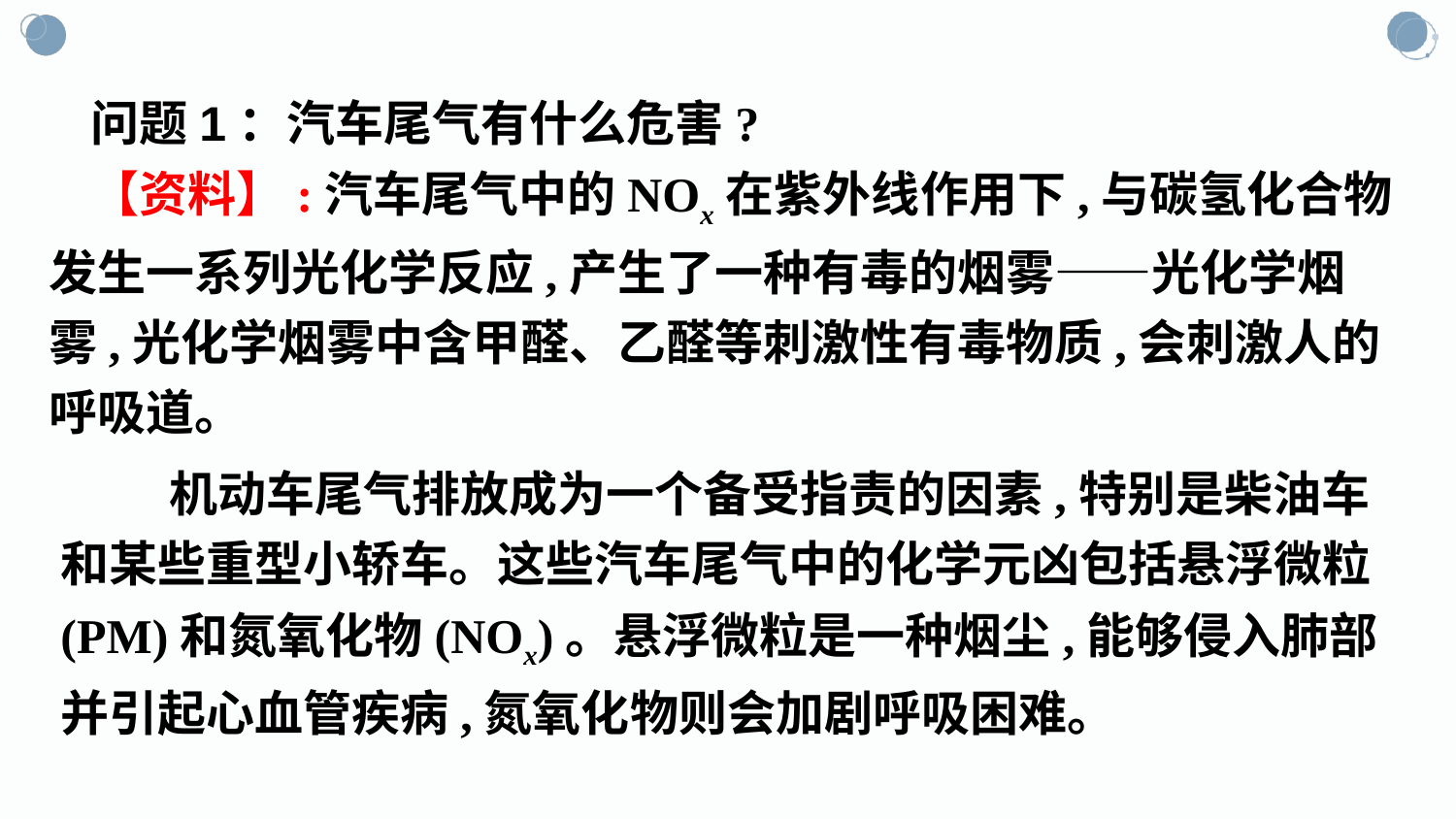

问题1：汽车尾气有什么危害?
【资料】:汽车尾气中的NOx在紫外线作用下,与碳氢化合物发生一系列光化学反应,产生了一种有毒的烟雾——光化学烟雾,光化学烟雾中含甲醛、乙醛等刺激性有毒物质,会刺激人的呼吸道。
     机动车尾气排放成为一个备受指责的因素,特别是柴油车和某些重型小轿车。这些汽车尾气中的化学元凶包括悬浮微粒(PM)和氮氧化物(NOx)。悬浮微粒是一种烟尘,能够侵入肺部并引起心血管疾病,氮氧化物则会加剧呼吸困难。